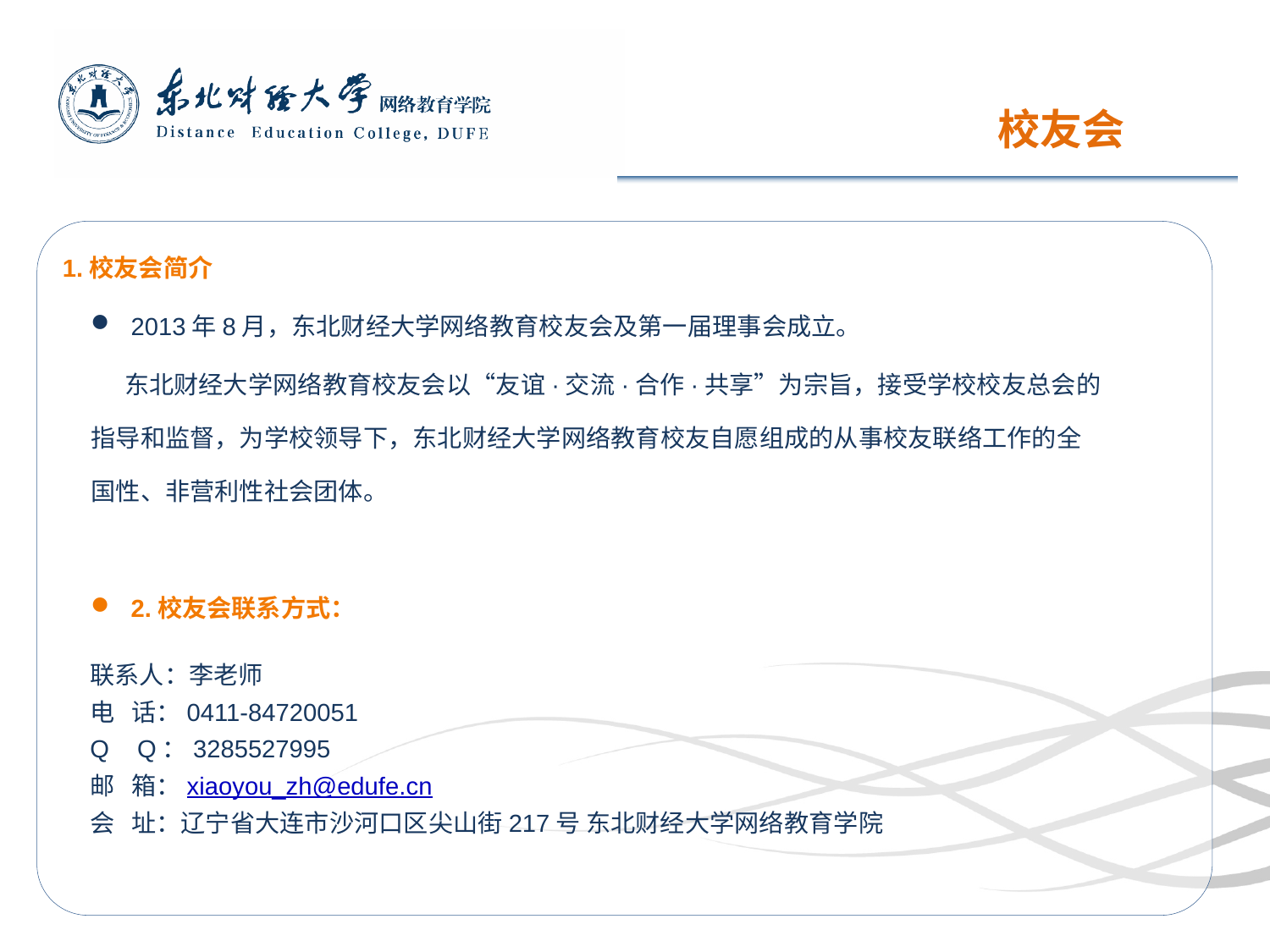

校友会

     1.校友会简介
2013年8月，东北财经大学网络教育校友会及第一届理事会成立。
     东北财经大学网络教育校友会以“友谊·交流·合作·共享”为宗旨，接受学校校友总会的指导和监督，为学校领导下，东北财经大学网络教育校友自愿组成的从事校友联络工作的全国性、非营利性社会团体。

2.校友会联系方式：

联系人：李老师
电   话：0411-84720051
Q    Q：3285527995
邮   箱：xiaoyou_zh@edufe.cn
会   址：辽宁省大连市沙河口区尖山街217号 东北财经大学网络教育学院